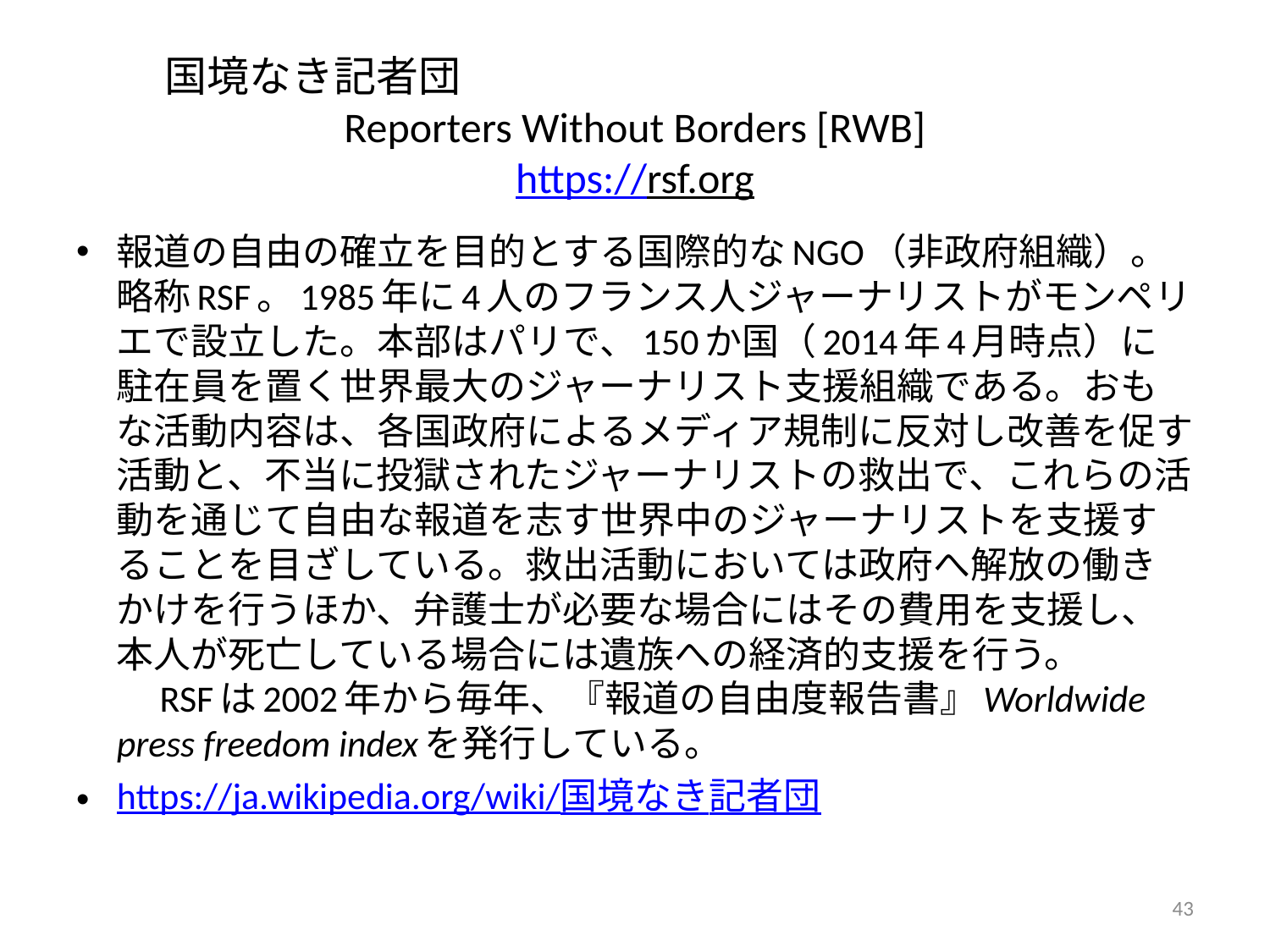

# 国境なき記者団 　　　　　　　　　　　　　　　 Reporters Without Borders [RWB] https://rsf.org
報道の自由の確立を目的とする国際的なNGO（非政府組織）。略称RSF。1985年に4人のフランス人ジャーナリストがモンペリエで設立した。本部はパリで、150か国（2014年4月時点）に駐在員を置く世界最大のジャーナリスト支援組織である。おもな活動内容は、各国政府によるメディア規制に反対し改善を促す活動と、不当に投獄されたジャーナリストの救出で、これらの活動を通じて自由な報道を志す世界中のジャーナリストを支援することを目ざしている。救出活動においては政府へ解放の働きかけを行うほか、弁護士が必要な場合にはその費用を支援し、本人が死亡している場合には遺族への経済的支援を行う。
　RSFは2002年から毎年、『報道の自由度報告書』Worldwide press freedom indexを発行している。
https://ja.wikipedia.org/wiki/国境なき記者団

43